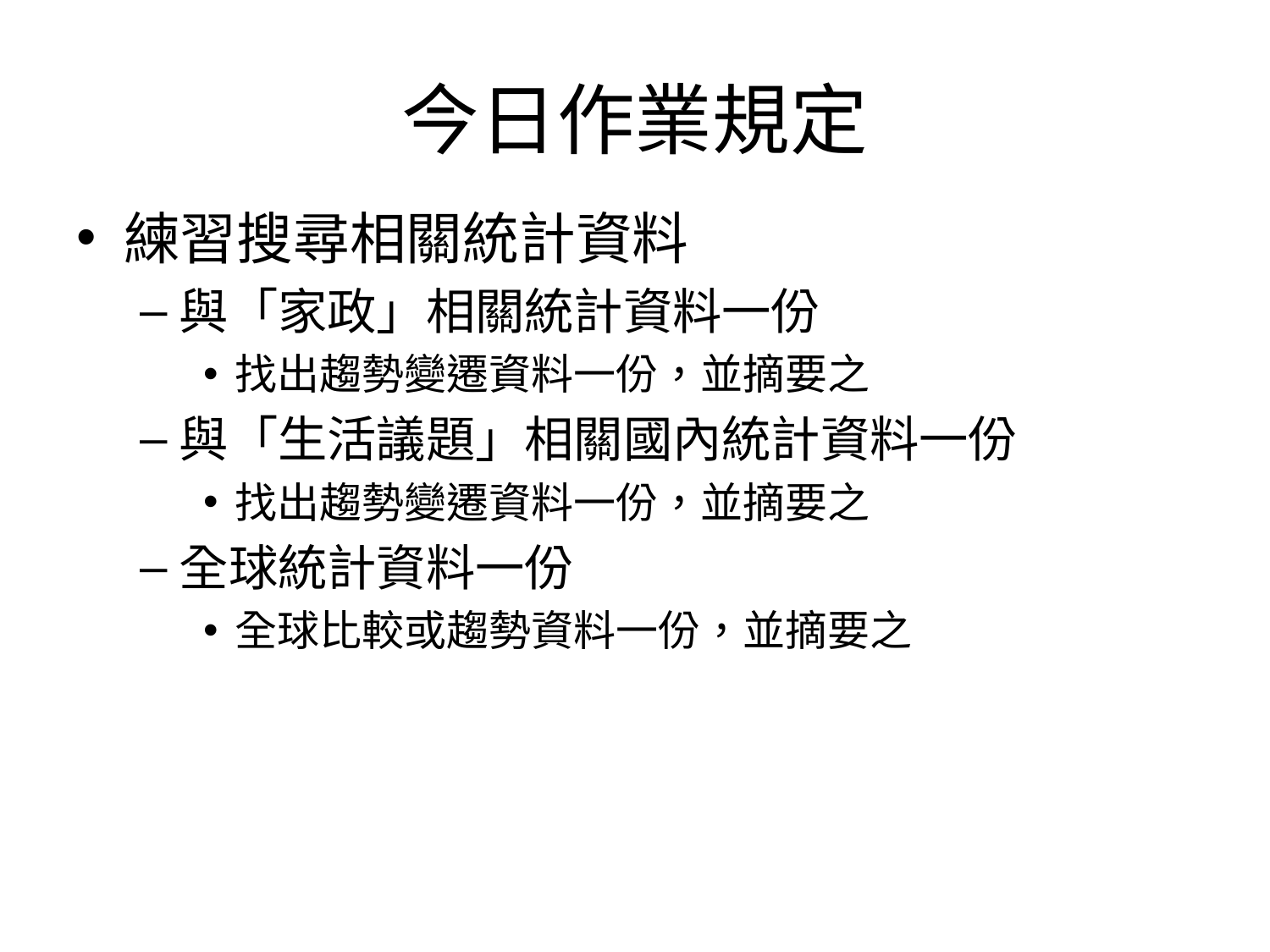

# 今日作業規定
練習搜尋相關統計資料
與「家政」相關統計資料一份
找出趨勢變遷資料一份，並摘要之
與「生活議題」相關國內統計資料一份
找出趨勢變遷資料一份，並摘要之
全球統計資料一份
全球比較或趨勢資料一份，並摘要之